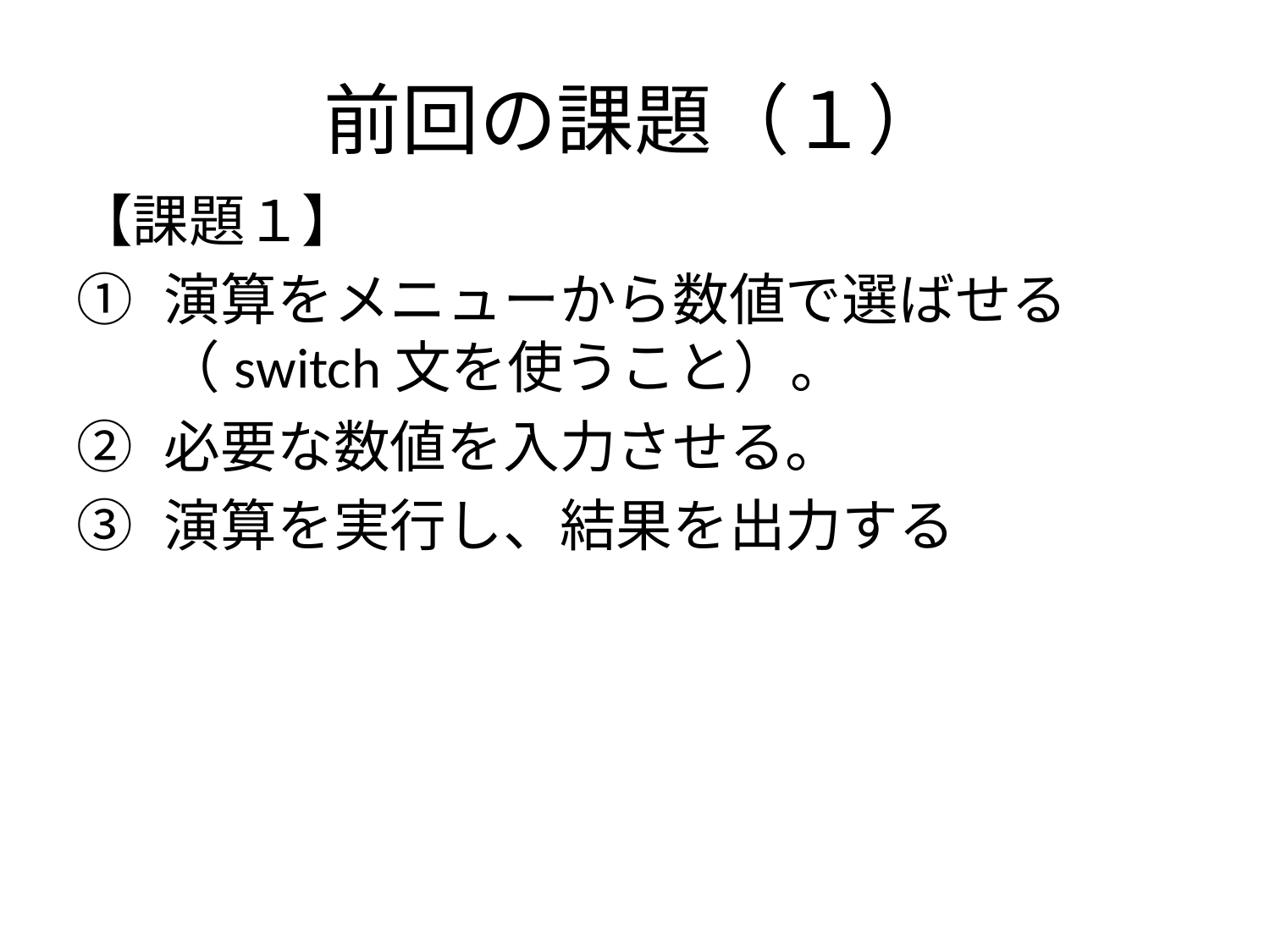

# 前回の課題（１）
【課題１】
演算をメニューから数値で選ばせる（switch文を使うこと）。
必要な数値を入力させる。
演算を実行し、結果を出力する